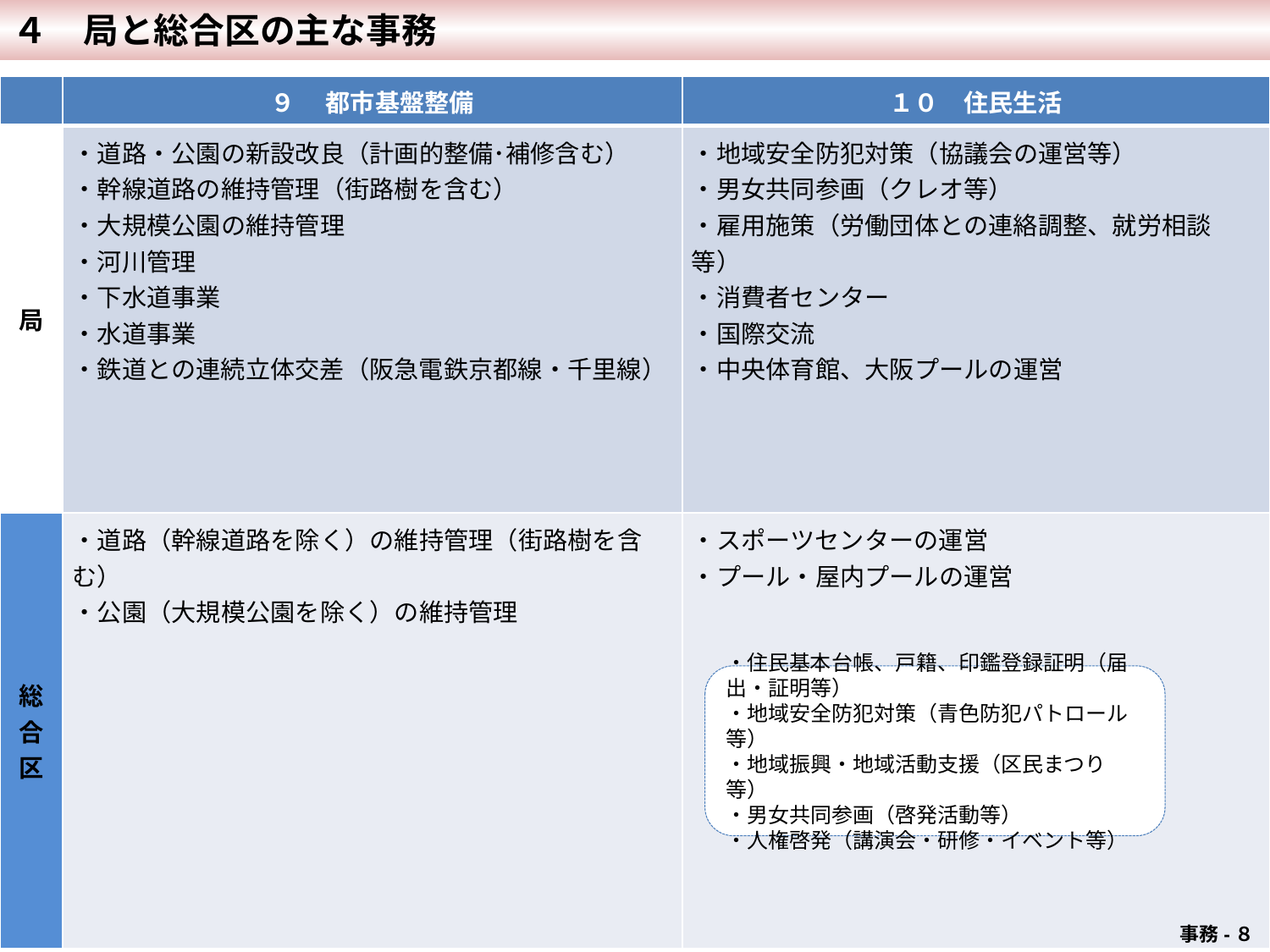

４　局と総合区の主な事務
|  | ９　 都市基盤整備 | １０　住民生活 |
| --- | --- | --- |
| 局 | ・道路・公園の新設改良（計画的整備･補修含む） ・幹線道路の維持管理（街路樹を含む） ・大規模公園の維持管理 ・河川管理 ・下水道事業 ・水道事業 ・鉄道との連続立体交差（阪急電鉄京都線・千里線） | ・地域安全防犯対策（協議会の運営等） ・男女共同参画（クレオ等） ・雇用施策（労働団体との連絡調整、就労相談等） ・消費者センター ・国際交流 ・中央体育館、大阪プールの運営 |
| 総合区 | ・道路（幹線道路を除く）の維持管理（街路樹を含む） ・公園（大規模公園を除く）の維持管理 | ・スポーツセンターの運営 ・プール・屋内プールの運営 |
・住民基本台帳、戸籍、印鑑登録証明（届出・証明等）
・地域安全防犯対策（青色防犯パトロール等）
・地域振興・地域活動支援（区民まつり等）
・男女共同参画（啓発活動等）
・人権啓発（講演会・研修・イベント等）
 事務-８